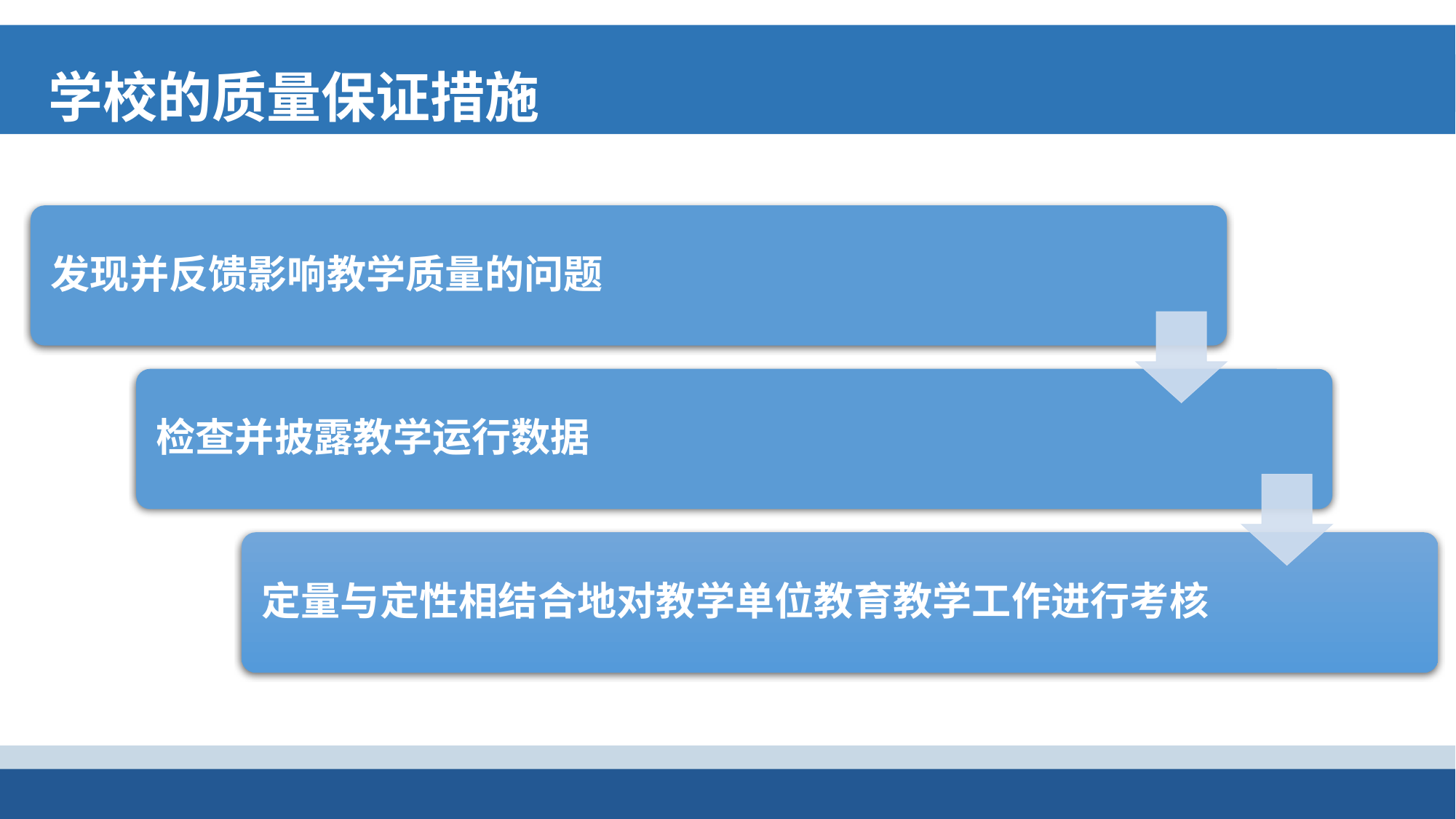

学校的质量保证措施
发现并反馈影响教学质量的问题
检查并披露教学运行数据
定量与定性相结合地对教学单位教育教学工作进行考核